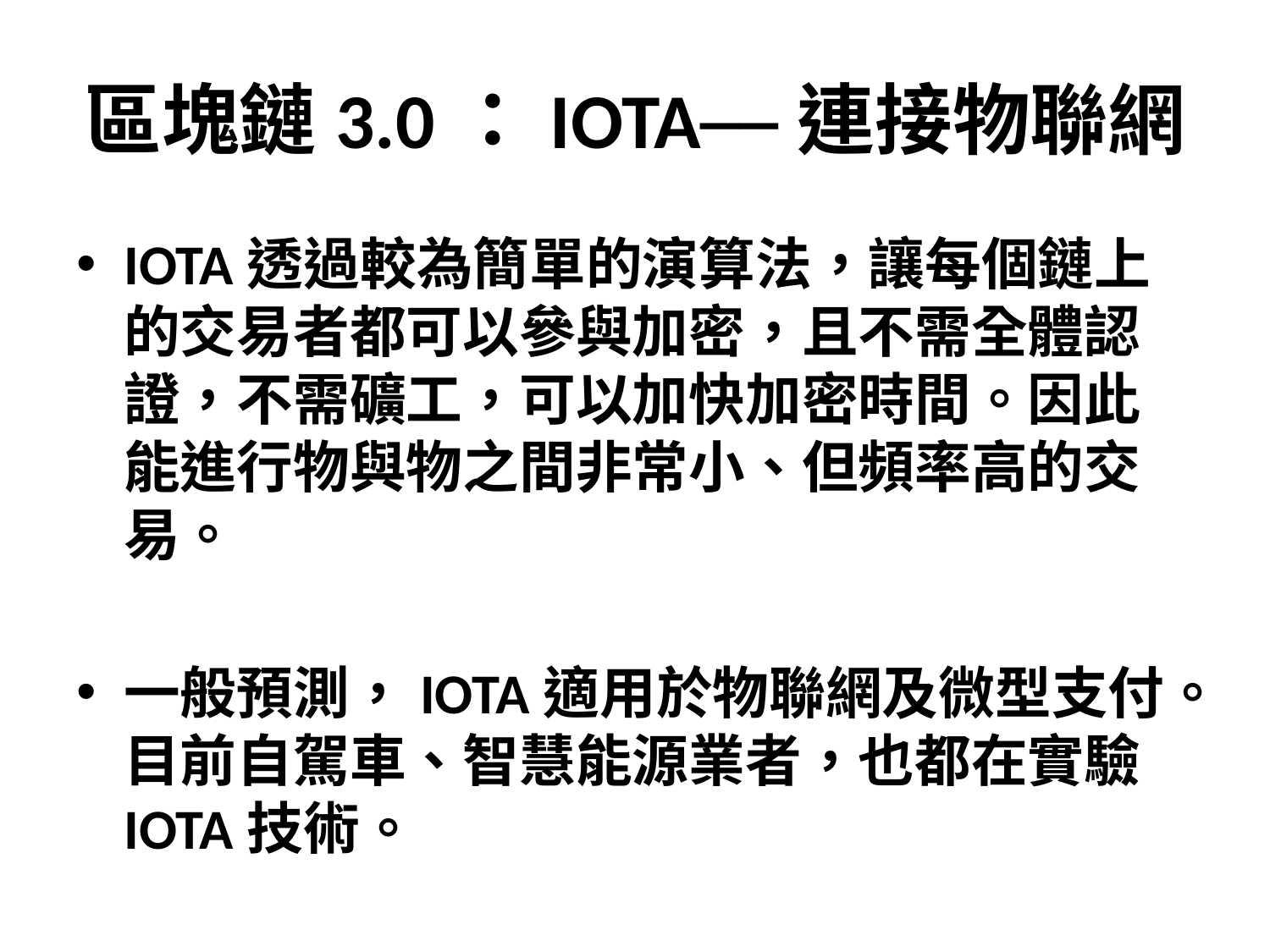

# 區塊鏈3.0：IOTA──連接物聯網
IOTA透過較為簡單的演算法，讓每個鏈上的交易者都可以參與加密，且不需全體認證，不需礦工，可以加快加密時間。因此能進行物與物之間非常小、但頻率高的交易。

一般預測，IOTA適用於物聯網及微型支付。目前自駕車、智慧能源業者，也都在實驗IOTA技術。